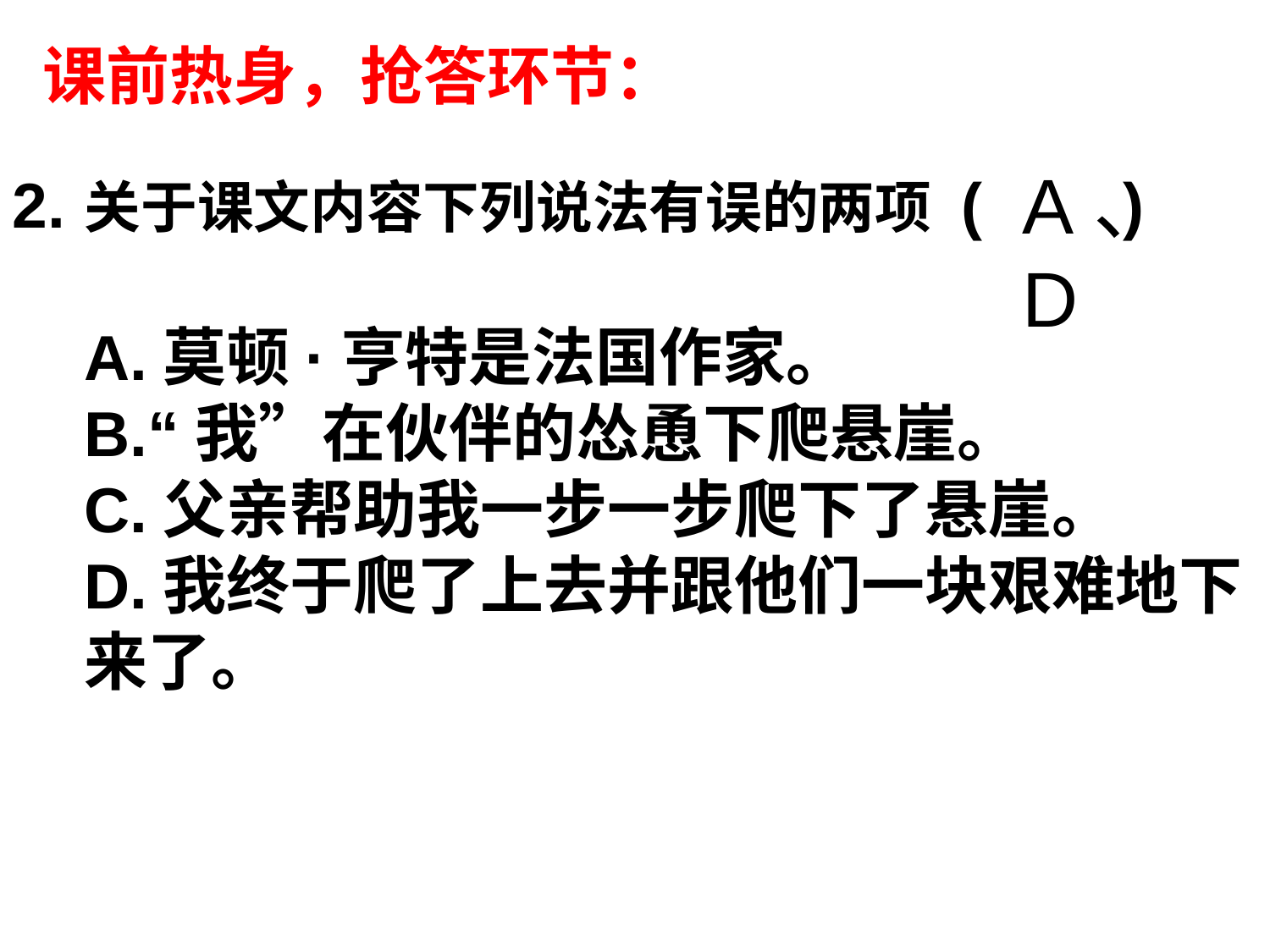

课前热身，抢答环节：

A、D
2.

关于课文内容下列说法有误的两项 (        )

A.莫顿·亨特是法国作家。
B.“我”在伙伴的怂恿下爬悬崖。
C.父亲帮助我一步一步爬下了悬崖。
D.我终于爬了上去并跟他们一块艰难地下来了。